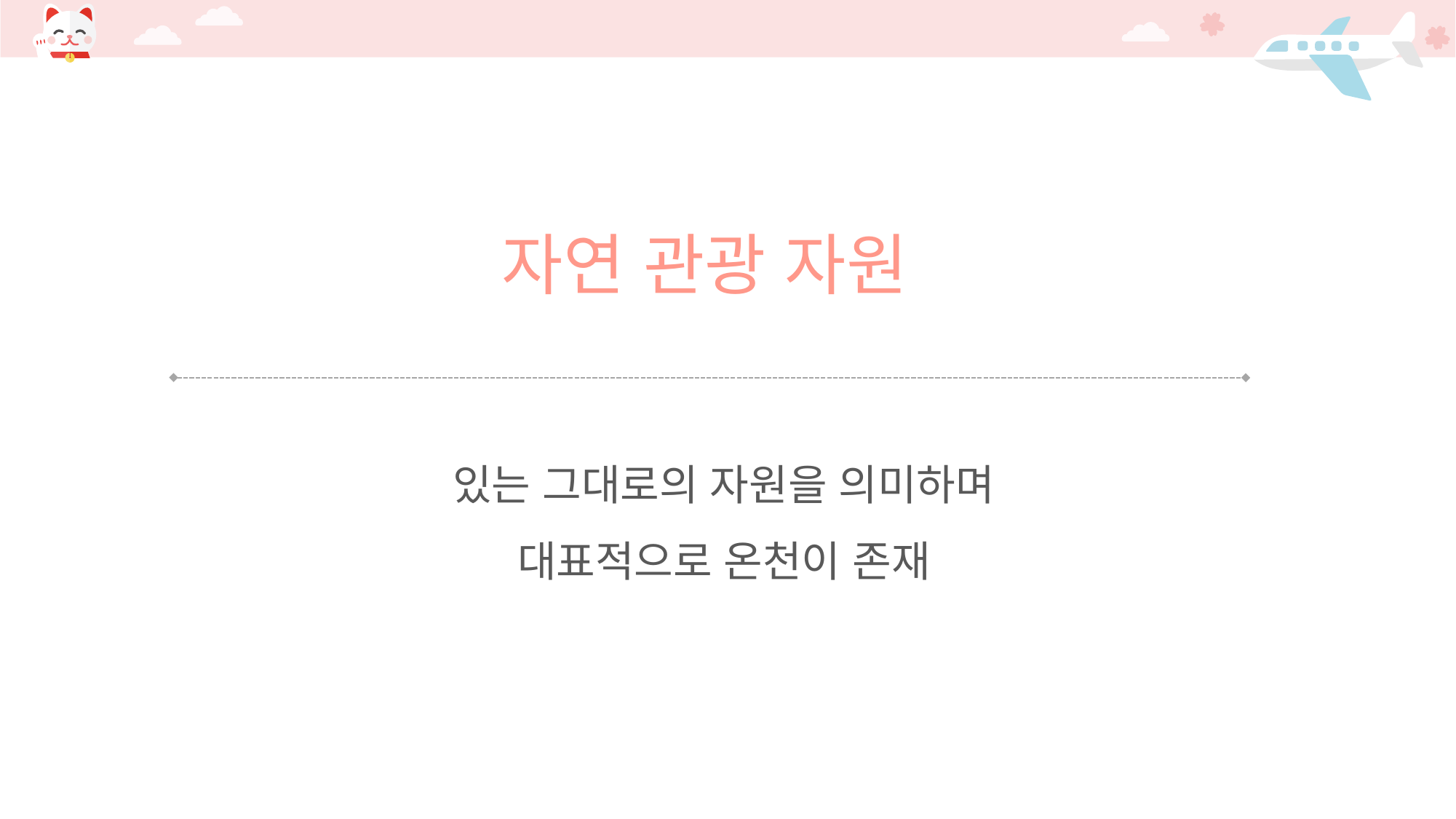

자연 관광 자원
있는 그대로의 자원을 의미하며
대표적으로 온천이 존재